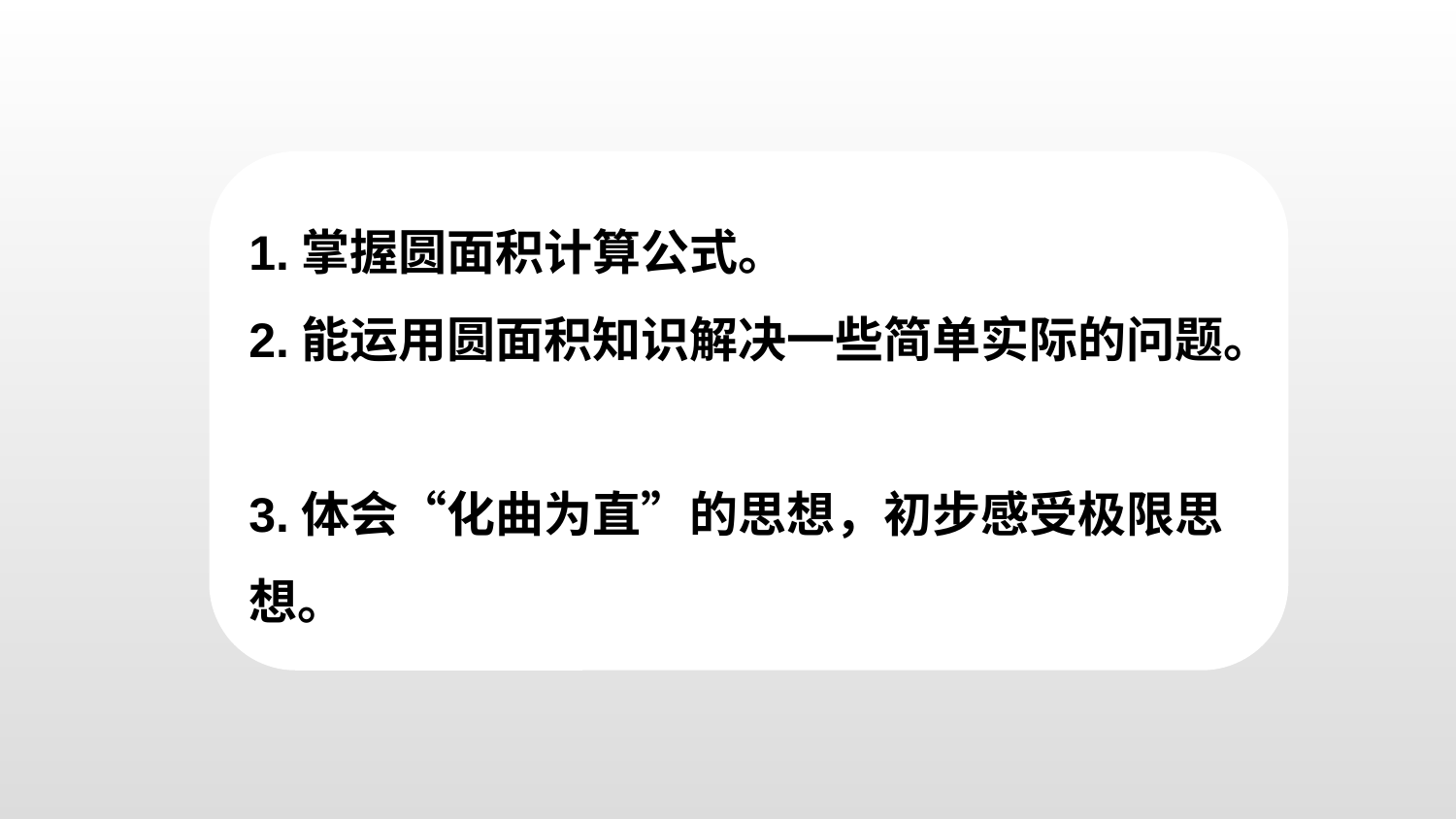

1.掌握圆面积计算公式。
2.能运用圆面积知识解决一些简单实际的问题。
3.体会“化曲为直”的思想，初步感受极限思想。